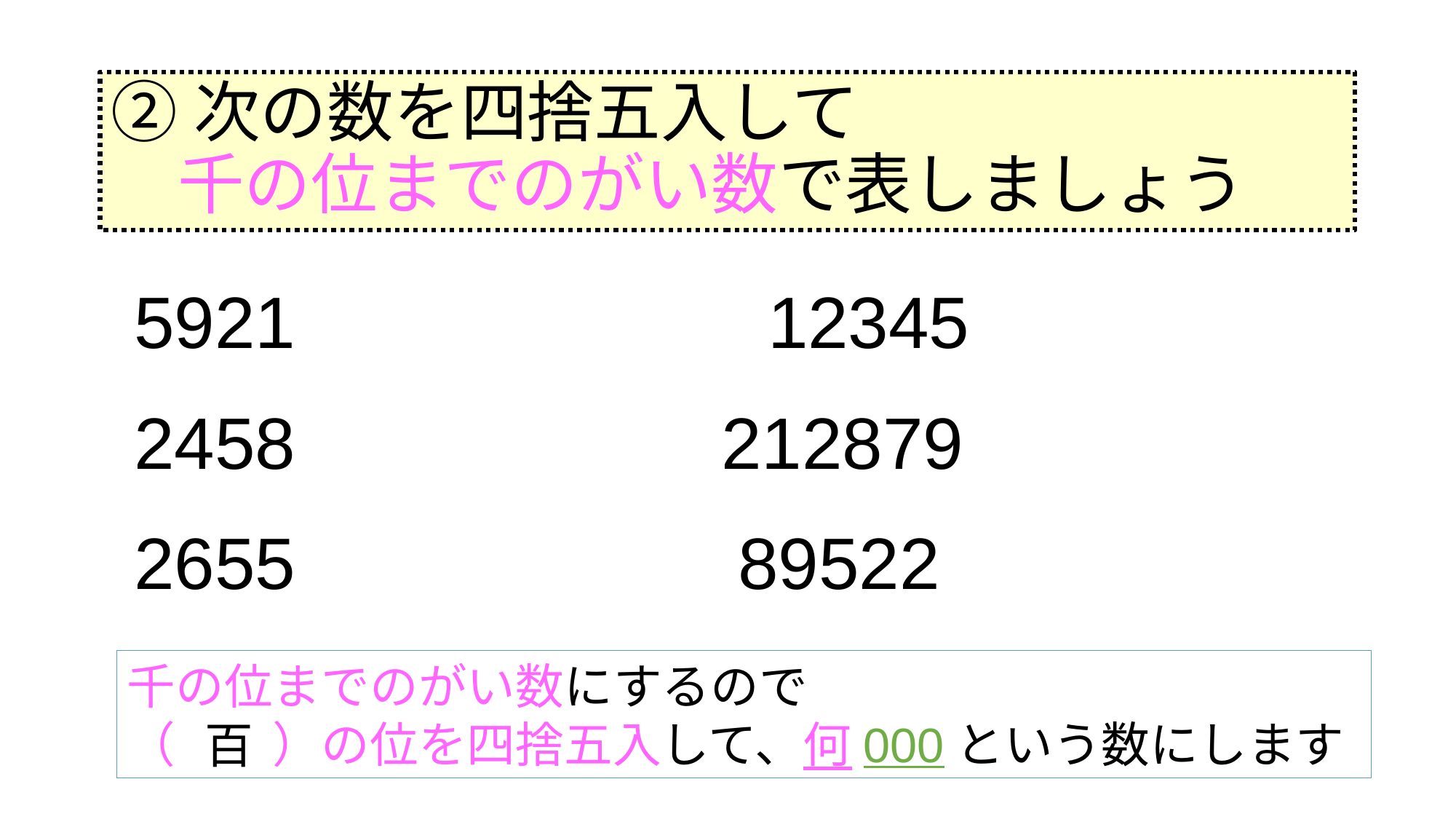

# ②次の数を四捨五入して 　千の位までのがい数で表しましょう
5921
12345
2458
212879
2655
89522
千の位までのがい数にするので
（　　）の位を四捨五入して、何000という数にします
百